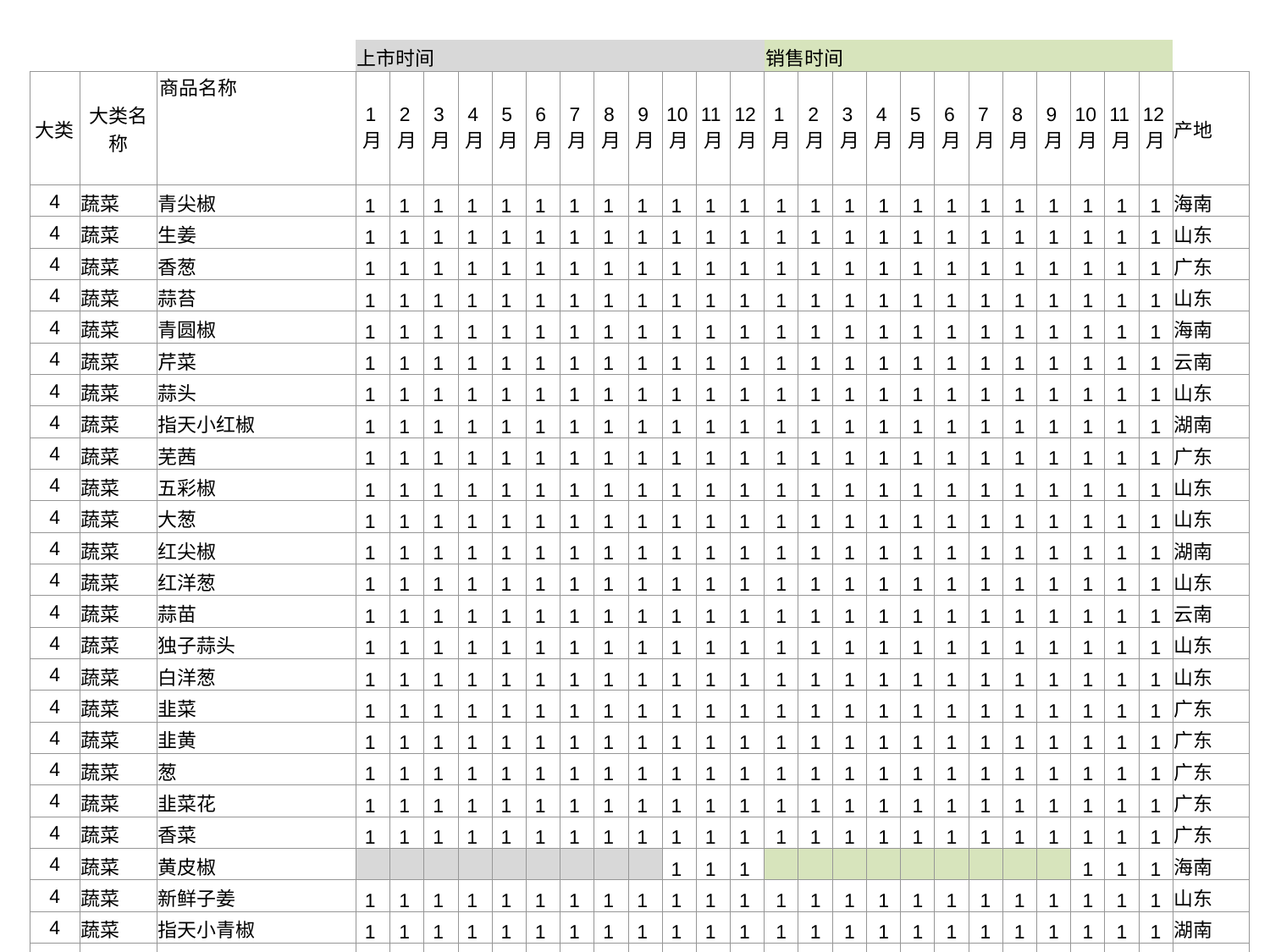

|  |  |  | 上市时间 |  |  |  |  |  |  |  |  |  |  |  | 销售时间 |  |  |  |  |  |  |  |  |  |  |  |  |
| --- | --- | --- | --- | --- | --- | --- | --- | --- | --- | --- | --- | --- | --- | --- | --- | --- | --- | --- | --- | --- | --- | --- | --- | --- | --- | --- | --- |
| 大类 | 大类名称 | 商品名称 | 1月 | 2月 | 3月 | 4月 | 5月 | 6月 | 7月 | 8月 | 9月 | 10月 | 11月 | 12月 | 1月 | 2月 | 3月 | 4月 | 5月 | 6月 | 7月 | 8月 | 9月 | 10月 | 11月 | 12月 | 产地 |
| 4 | 蔬菜 | 青尖椒 | 1 | 1 | 1 | 1 | 1 | 1 | 1 | 1 | 1 | 1 | 1 | 1 | 1 | 1 | 1 | 1 | 1 | 1 | 1 | 1 | 1 | 1 | 1 | 1 | 海南 |
| 4 | 蔬菜 | 生姜 | 1 | 1 | 1 | 1 | 1 | 1 | 1 | 1 | 1 | 1 | 1 | 1 | 1 | 1 | 1 | 1 | 1 | 1 | 1 | 1 | 1 | 1 | 1 | 1 | 山东 |
| 4 | 蔬菜 | 香葱 | 1 | 1 | 1 | 1 | 1 | 1 | 1 | 1 | 1 | 1 | 1 | 1 | 1 | 1 | 1 | 1 | 1 | 1 | 1 | 1 | 1 | 1 | 1 | 1 | 广东 |
| 4 | 蔬菜 | 蒜苔 | 1 | 1 | 1 | 1 | 1 | 1 | 1 | 1 | 1 | 1 | 1 | 1 | 1 | 1 | 1 | 1 | 1 | 1 | 1 | 1 | 1 | 1 | 1 | 1 | 山东 |
| 4 | 蔬菜 | 青圆椒 | 1 | 1 | 1 | 1 | 1 | 1 | 1 | 1 | 1 | 1 | 1 | 1 | 1 | 1 | 1 | 1 | 1 | 1 | 1 | 1 | 1 | 1 | 1 | 1 | 海南 |
| 4 | 蔬菜 | 芹菜 | 1 | 1 | 1 | 1 | 1 | 1 | 1 | 1 | 1 | 1 | 1 | 1 | 1 | 1 | 1 | 1 | 1 | 1 | 1 | 1 | 1 | 1 | 1 | 1 | 云南 |
| 4 | 蔬菜 | 蒜头 | 1 | 1 | 1 | 1 | 1 | 1 | 1 | 1 | 1 | 1 | 1 | 1 | 1 | 1 | 1 | 1 | 1 | 1 | 1 | 1 | 1 | 1 | 1 | 1 | 山东 |
| 4 | 蔬菜 | 指天小红椒 | 1 | 1 | 1 | 1 | 1 | 1 | 1 | 1 | 1 | 1 | 1 | 1 | 1 | 1 | 1 | 1 | 1 | 1 | 1 | 1 | 1 | 1 | 1 | 1 | 湖南 |
| 4 | 蔬菜 | 芜茜 | 1 | 1 | 1 | 1 | 1 | 1 | 1 | 1 | 1 | 1 | 1 | 1 | 1 | 1 | 1 | 1 | 1 | 1 | 1 | 1 | 1 | 1 | 1 | 1 | 广东 |
| 4 | 蔬菜 | 五彩椒 | 1 | 1 | 1 | 1 | 1 | 1 | 1 | 1 | 1 | 1 | 1 | 1 | 1 | 1 | 1 | 1 | 1 | 1 | 1 | 1 | 1 | 1 | 1 | 1 | 山东 |
| 4 | 蔬菜 | 大葱 | 1 | 1 | 1 | 1 | 1 | 1 | 1 | 1 | 1 | 1 | 1 | 1 | 1 | 1 | 1 | 1 | 1 | 1 | 1 | 1 | 1 | 1 | 1 | 1 | 山东 |
| 4 | 蔬菜 | 红尖椒 | 1 | 1 | 1 | 1 | 1 | 1 | 1 | 1 | 1 | 1 | 1 | 1 | 1 | 1 | 1 | 1 | 1 | 1 | 1 | 1 | 1 | 1 | 1 | 1 | 湖南 |
| 4 | 蔬菜 | 红洋葱 | 1 | 1 | 1 | 1 | 1 | 1 | 1 | 1 | 1 | 1 | 1 | 1 | 1 | 1 | 1 | 1 | 1 | 1 | 1 | 1 | 1 | 1 | 1 | 1 | 山东 |
| 4 | 蔬菜 | 蒜苗 | 1 | 1 | 1 | 1 | 1 | 1 | 1 | 1 | 1 | 1 | 1 | 1 | 1 | 1 | 1 | 1 | 1 | 1 | 1 | 1 | 1 | 1 | 1 | 1 | 云南 |
| 4 | 蔬菜 | 独子蒜头 | 1 | 1 | 1 | 1 | 1 | 1 | 1 | 1 | 1 | 1 | 1 | 1 | 1 | 1 | 1 | 1 | 1 | 1 | 1 | 1 | 1 | 1 | 1 | 1 | 山东 |
| 4 | 蔬菜 | 白洋葱 | 1 | 1 | 1 | 1 | 1 | 1 | 1 | 1 | 1 | 1 | 1 | 1 | 1 | 1 | 1 | 1 | 1 | 1 | 1 | 1 | 1 | 1 | 1 | 1 | 山东 |
| 4 | 蔬菜 | 韭菜 | 1 | 1 | 1 | 1 | 1 | 1 | 1 | 1 | 1 | 1 | 1 | 1 | 1 | 1 | 1 | 1 | 1 | 1 | 1 | 1 | 1 | 1 | 1 | 1 | 广东 |
| 4 | 蔬菜 | 韭黄 | 1 | 1 | 1 | 1 | 1 | 1 | 1 | 1 | 1 | 1 | 1 | 1 | 1 | 1 | 1 | 1 | 1 | 1 | 1 | 1 | 1 | 1 | 1 | 1 | 广东 |
| 4 | 蔬菜 | 葱 | 1 | 1 | 1 | 1 | 1 | 1 | 1 | 1 | 1 | 1 | 1 | 1 | 1 | 1 | 1 | 1 | 1 | 1 | 1 | 1 | 1 | 1 | 1 | 1 | 广东 |
| 4 | 蔬菜 | 韭菜花 | 1 | 1 | 1 | 1 | 1 | 1 | 1 | 1 | 1 | 1 | 1 | 1 | 1 | 1 | 1 | 1 | 1 | 1 | 1 | 1 | 1 | 1 | 1 | 1 | 广东 |
| 4 | 蔬菜 | 香菜 | 1 | 1 | 1 | 1 | 1 | 1 | 1 | 1 | 1 | 1 | 1 | 1 | 1 | 1 | 1 | 1 | 1 | 1 | 1 | 1 | 1 | 1 | 1 | 1 | 广东 |
| 4 | 蔬菜 | 黄皮椒 |  |  |  |  |  |  |  |  |  | 1 | 1 | 1 |  |  |  |  |  |  |  |  |  | 1 | 1 | 1 | 海南 |
| 4 | 蔬菜 | 新鲜子姜 | 1 | 1 | 1 | 1 | 1 | 1 | 1 | 1 | 1 | 1 | 1 | 1 | 1 | 1 | 1 | 1 | 1 | 1 | 1 | 1 | 1 | 1 | 1 | 1 | 山东 |
| 4 | 蔬菜 | 指天小青椒 | 1 | 1 | 1 | 1 | 1 | 1 | 1 | 1 | 1 | 1 | 1 | 1 | 1 | 1 | 1 | 1 | 1 | 1 | 1 | 1 | 1 | 1 | 1 | 1 | 湖南 |
| 4 | 蔬菜 | 红泡椒 | 1 | 1 | 1 | 1 | 1 | 1 | 1 | 1 | 1 | 1 | 1 | 1 | 1 | 1 | 1 | 1 | 1 | 1 | 1 | 1 | 1 | 1 | 1 | 1 | 四川 |